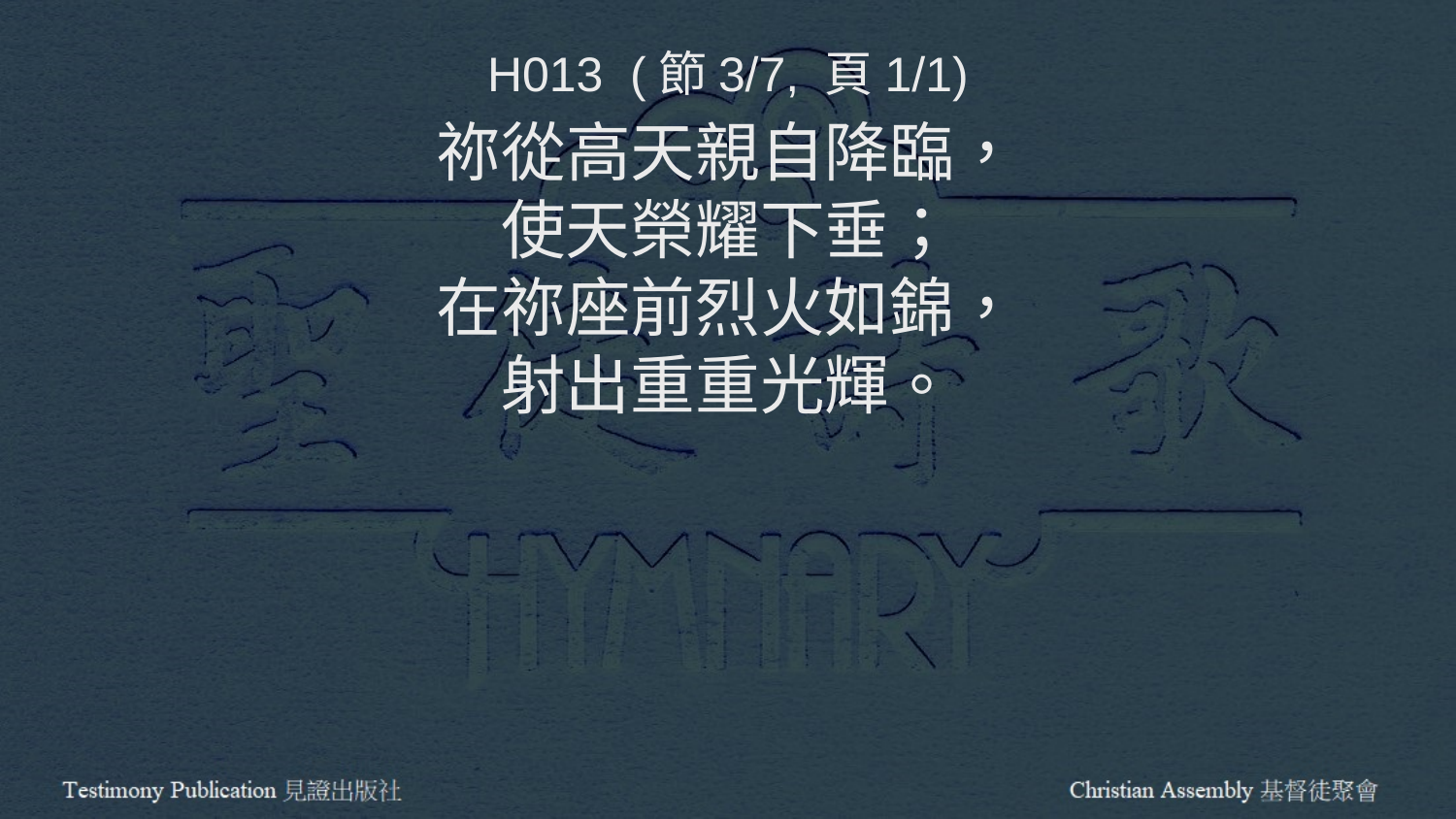

H013  (節3/7, 頁1/1)
祢從高天親自降臨，
使天榮耀下垂；
在祢座前烈火如錦，
射出重重光輝。